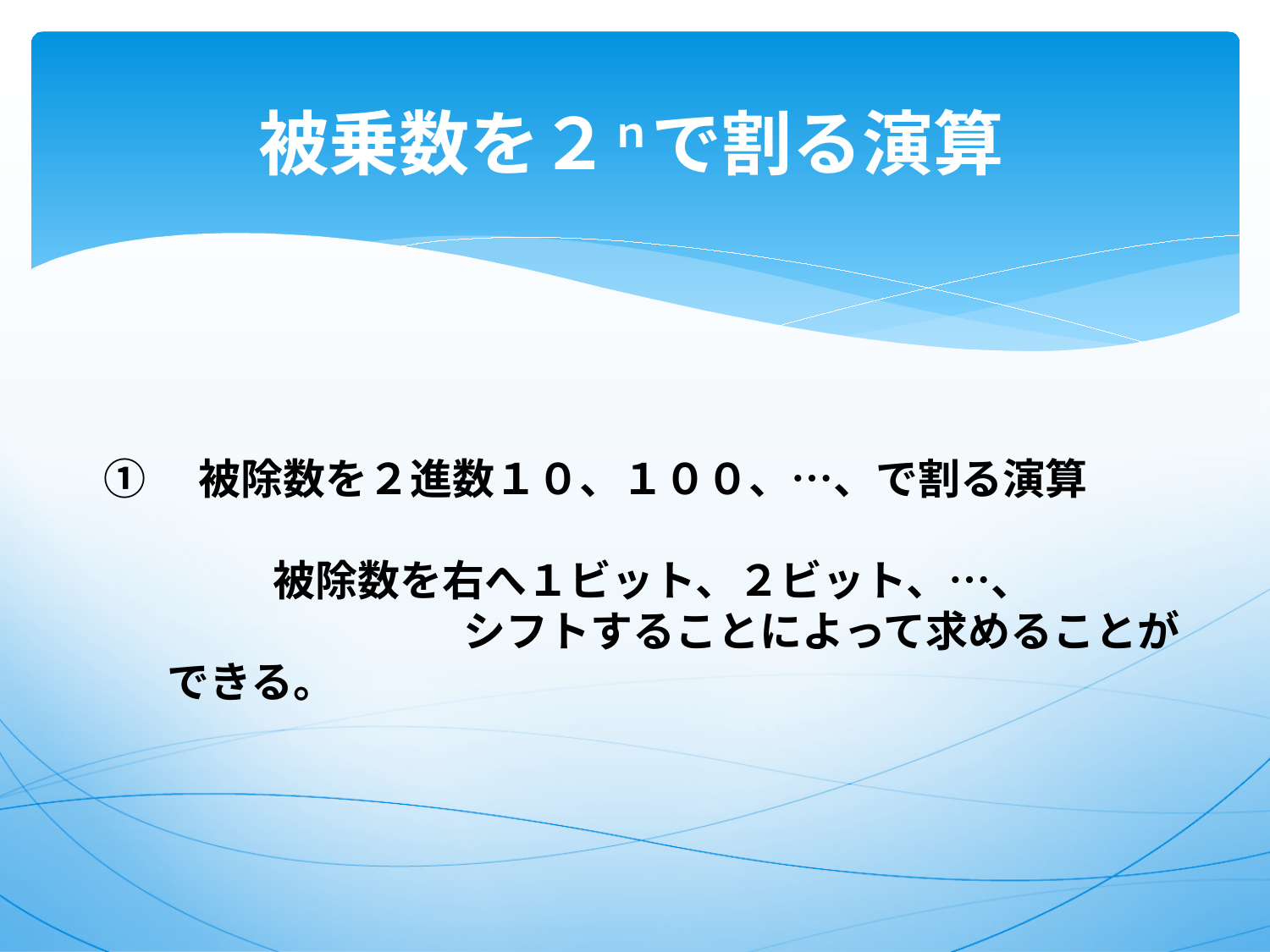

# 被乗数を２ｎで割る演算
①　被除数を２進数１０、１００、…、で割る演算

　　　　被除数を右へ１ビット、２ビット、…、
　　　　　　　シフトすることによって求めることができる。